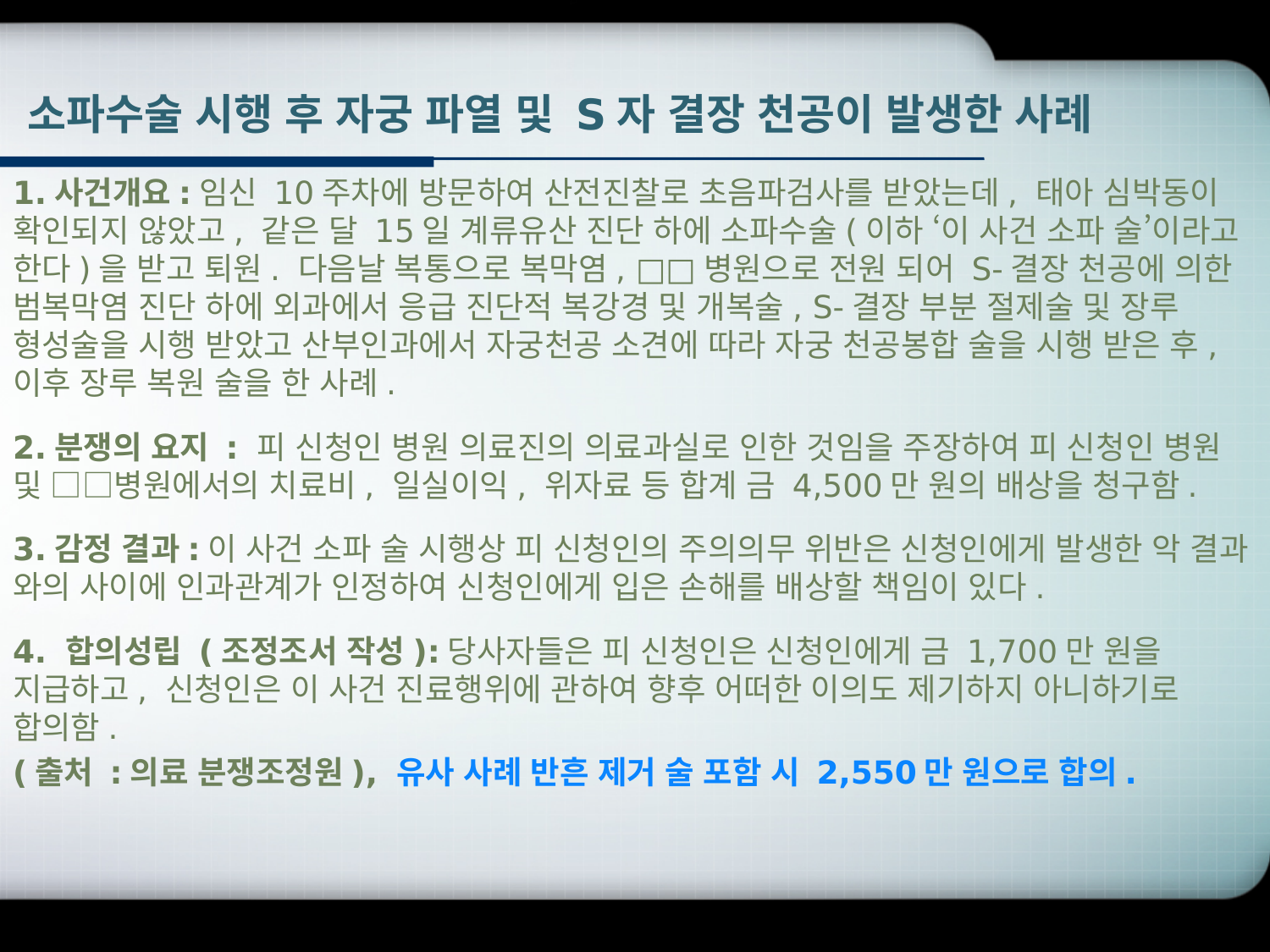

# 소파수술 시행 후 자궁 파열 및 S자 결장 천공이 발생한 사례
1.사건개요:임신 10주차에 방문하여 산전진찰로 초음파검사를 받았는데, 태아 심박동이 확인되지 않았고, 같은 달 15일 계류유산 진단 하에 소파수술(이하 ‘이 사건 소파 술’이라고 한다)을 받고 퇴원. 다음날 복통으로 복막염, □□병원으로 전원 되어 S-결장 천공에 의한 범복막염 진단 하에 외과에서 응급 진단적 복강경 및 개복술, S-결장 부분 절제술 및 장루 형성술을 시행 받았고 산부인과에서 자궁천공 소견에 따라 자궁 천공봉합 술을 시행 받은 후, 이후 장루 복원 술을 한 사례.

2.분쟁의 요지 : 피 신청인 병원 의료진의 의료과실로 인한 것임을 주장하여 피 신청인 병원 및 □□병원에서의 치료비, 일실이익, 위자료 등 합계 금 4,500만 원의 배상을 청구함.

3.감정 결과:이 사건 소파 술 시행상 피 신청인의 주의의무 위반은 신청인에게 발생한 악 결과 와의 사이에 인과관계가 인정하여 신청인에게 입은 손해를 배상할 책임이 있다.

4. 합의성립 (조정조서 작성):당사자들은 피 신청인은 신청인에게 금 1,700만 원을 지급하고, 신청인은 이 사건 진료행위에 관하여 향후 어떠한 이의도 제기하지 아니하기로 합의함.
(출처 :의료 분쟁조정원), 유사 사례 반흔 제거 술 포함 시 2,550만 원으로 합의.